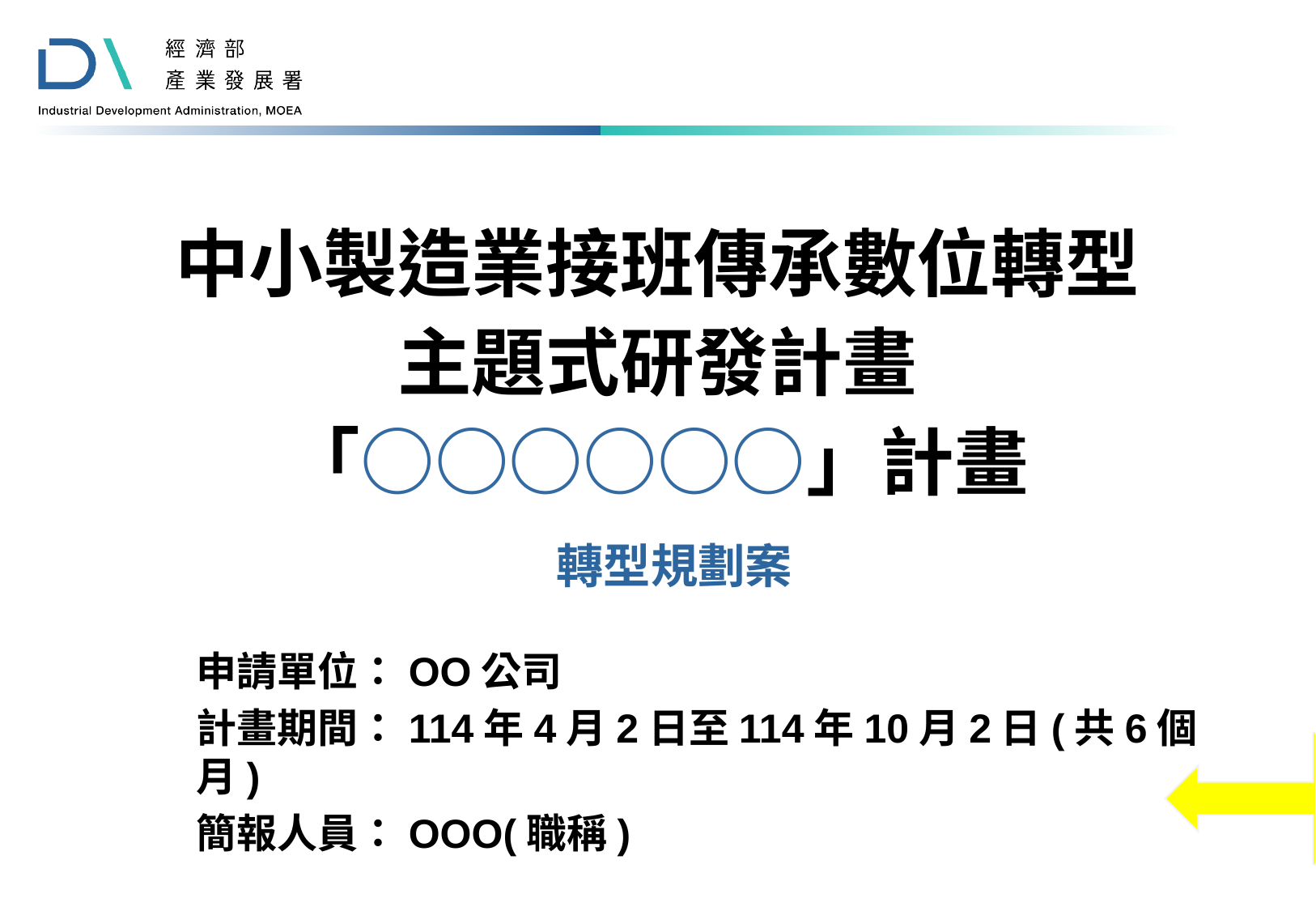

中小製造業接班傳承數位轉型
主題式研發計畫
「○○○○○○」計畫
轉型規劃案
申請單位：OO公司
計畫期間：114年4月2日至114年10月2日(共6個月)
簡報人員：OOO(職稱)
建議報告人為計畫主持人